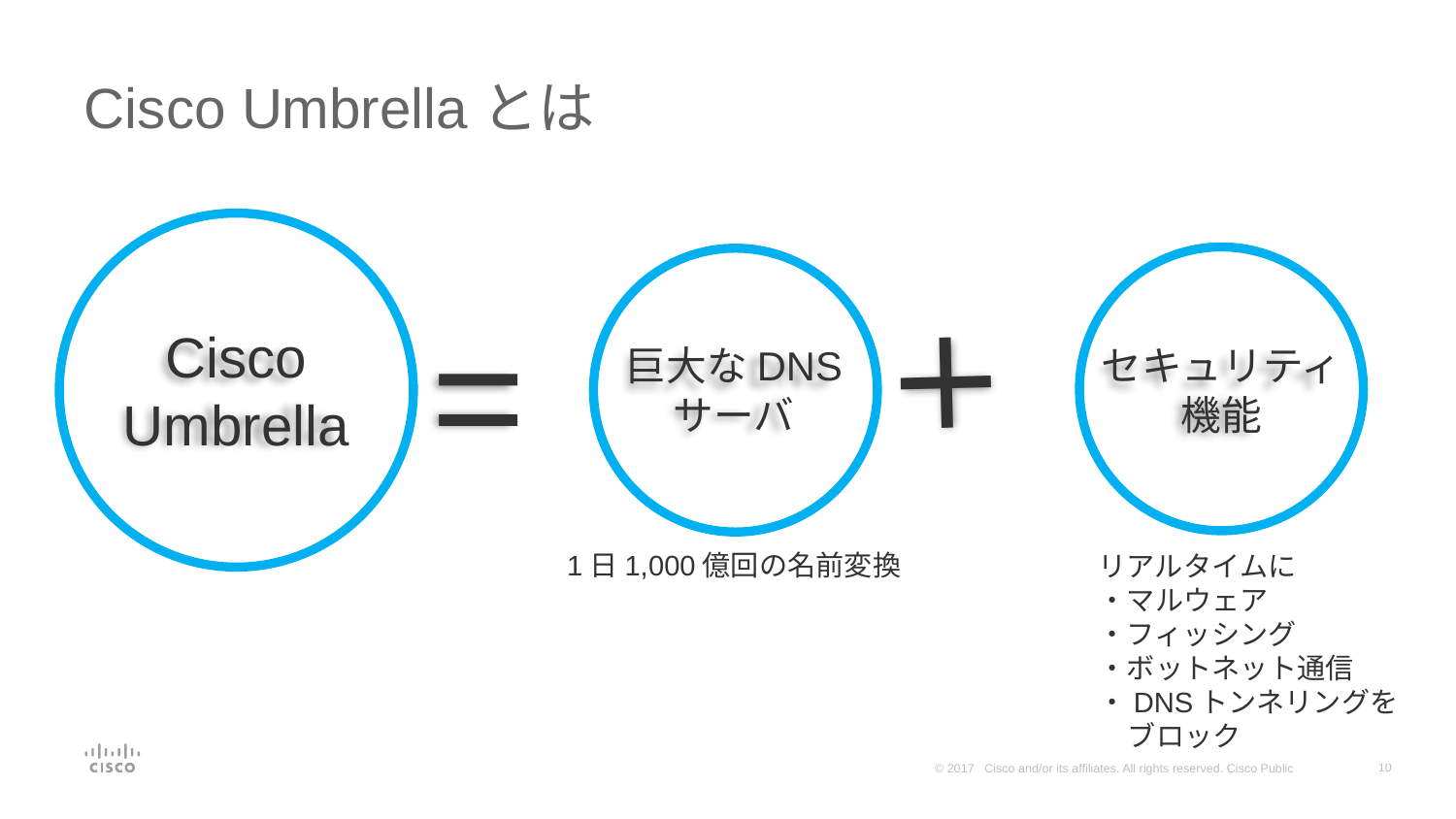

# Cisco Umbrellaとは

=
×
Cisco
Umbrella
巨大なDNS
サーバ
セキュリティ
機能
1日1,000億回の名前変換
リアルタイムに
・マルウェア
・フィッシング
・ボットネット通信
・DNSトンネリングをブロック